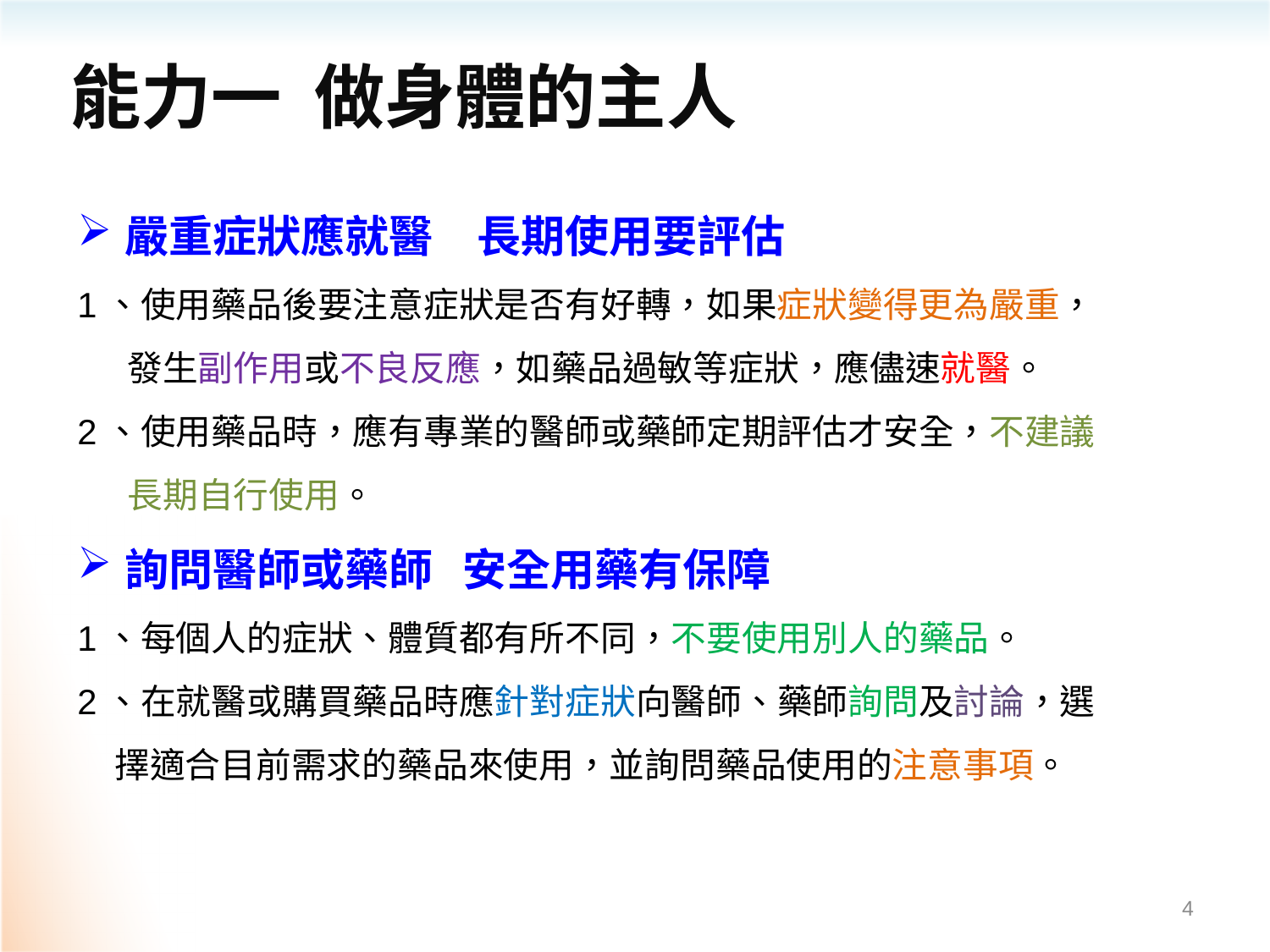

能力一  做身體的主人
嚴重症狀應就醫　長期使用要評估
1、使用藥品後要注意症狀是否有好轉，如果症狀變得更為嚴重，發生副作用或不良反應，如藥品過敏等症狀，應儘速就醫。
2、使用藥品時，應有專業的醫師或藥師定期評估才安全，不建議長期自行使用。
詢問醫師或藥師   安全用藥有保障
1、每個人的症狀、體質都有所不同，不要使用別人的藥品。
2、在就醫或購買藥品時應針對症狀向醫師、藥師詢問及討論，選擇適合目前需求的藥品來使用，並詢問藥品使用的注意事項。
4